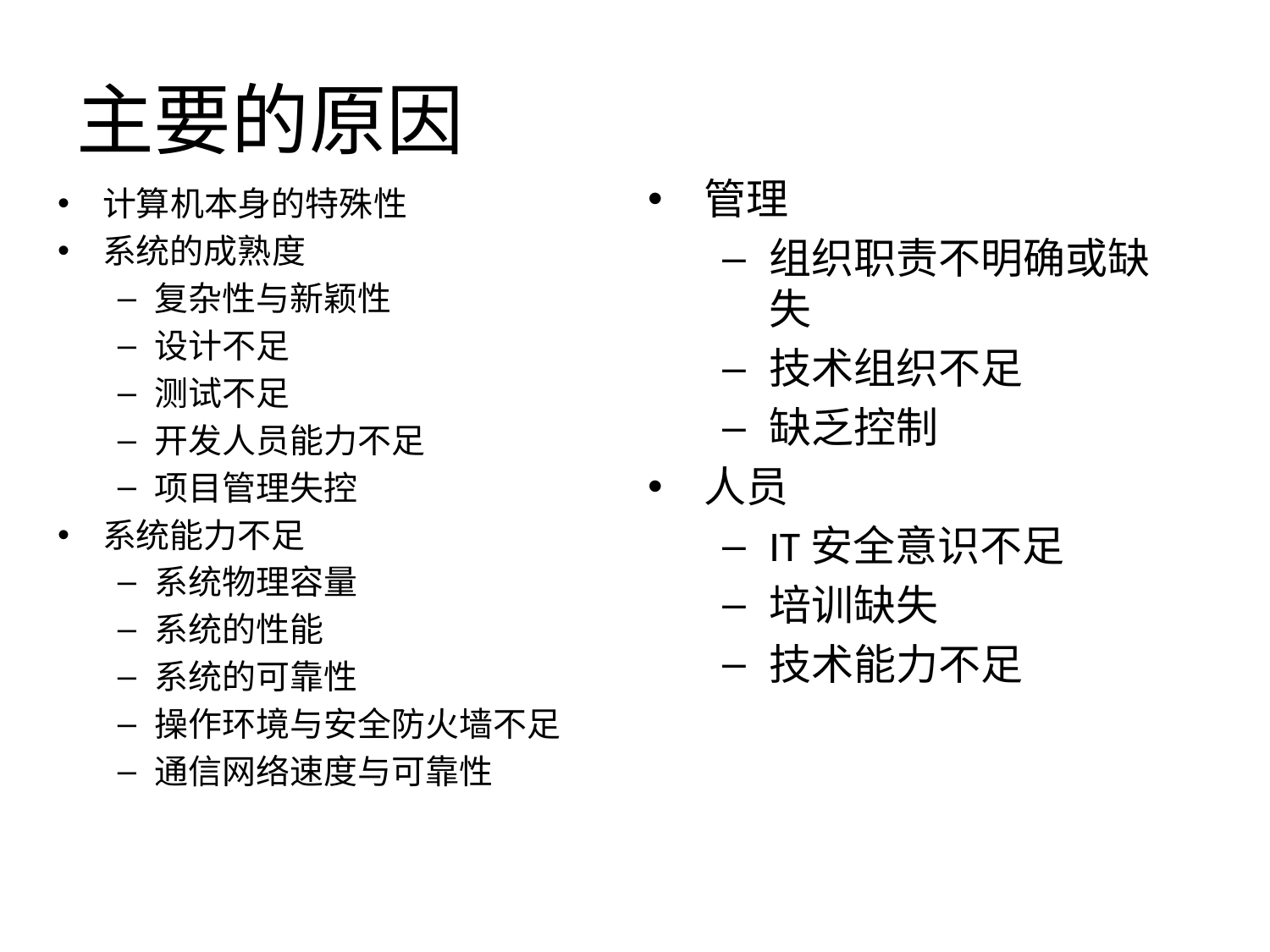

# 主要的原因
管理
组织职责不明确或缺失
技术组织不足
缺乏控制
人员
IT安全意识不足
培训缺失
技术能力不足

计算机本身的特殊性
系统的成熟度
复杂性与新颖性
设计不足
测试不足
开发人员能力不足
项目管理失控
系统能力不足
系统物理容量
系统的性能
系统的可靠性
操作环境与安全防火墙不足
通信网络速度与可靠性